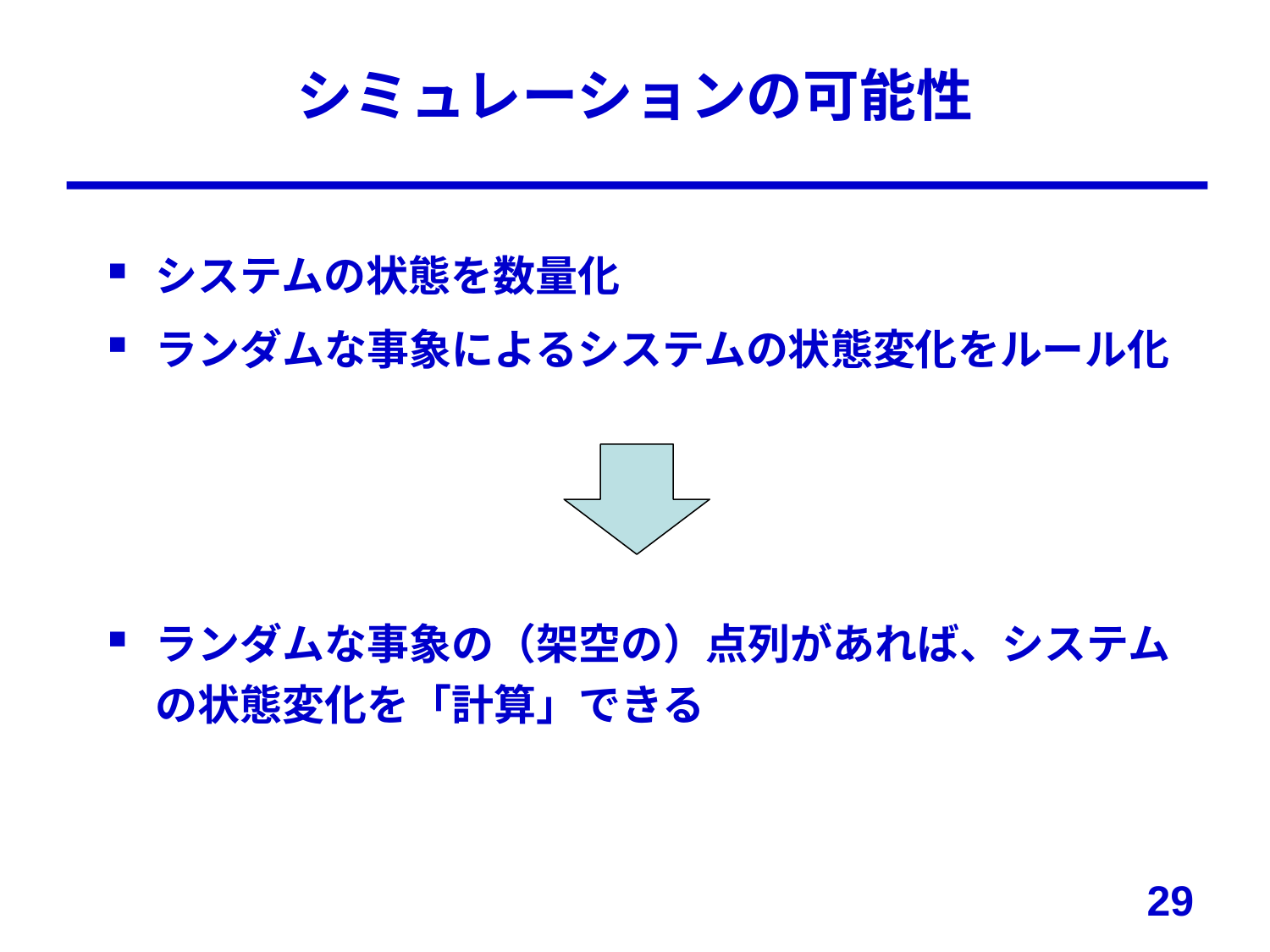

# シミュレーションの可能性
システムの状態を数量化
ランダムな事象によるシステムの状態変化をルール化

ランダムな事象の（架空の）点列があれば、システムの状態変化を「計算」できる

29